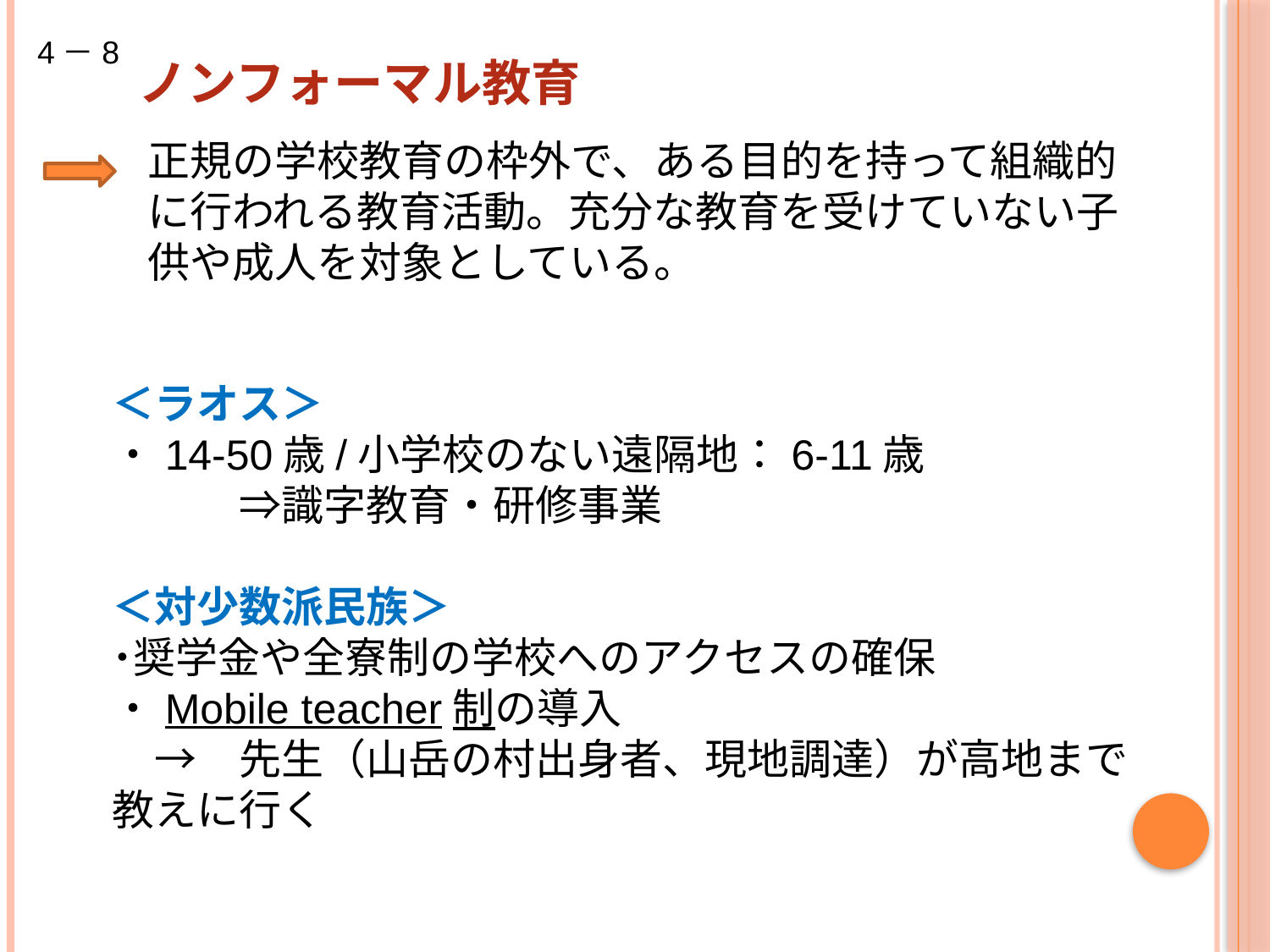

4－8
ノンフォーマル教育
正規の学校教育の枠外で、ある目的を持って組織的に行われる教育活動。充分な教育を受けていない子供や成人を対象としている。

＜ラオス＞
・14-50歳/小学校のない遠隔地：6-11歳
　　　⇒識字教育・研修事業

＜対少数派民族＞
･奨学金や全寮制の学校へのアクセスの確保
・Mobile teacher制の導入
　→　先生（山岳の村出身者、現地調達）が高地まで教えに行く